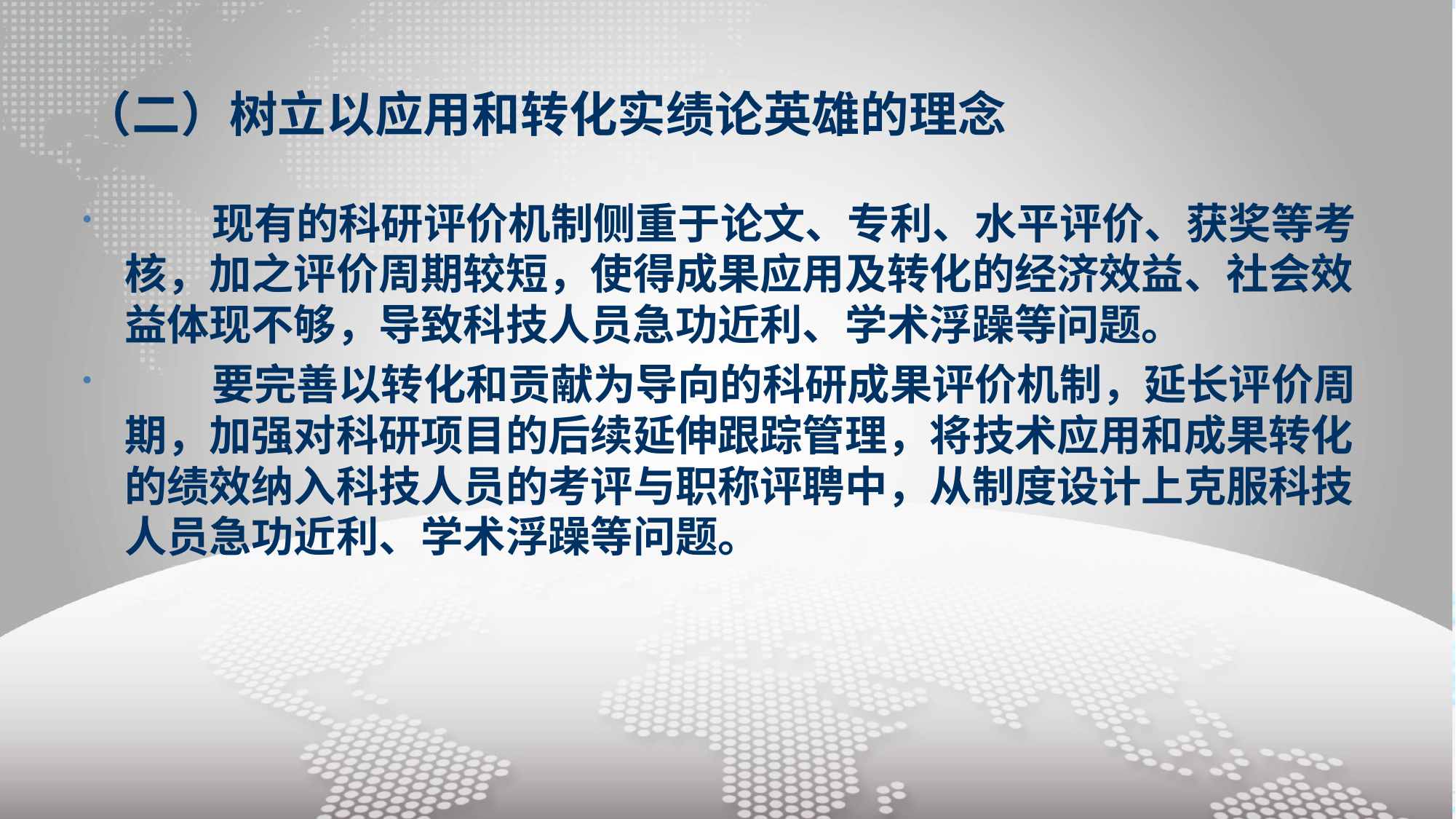

# （二）树立以应用和转化实绩论英雄的理念
        现有的科研评价机制侧重于论文、专利、水平评价、获奖等考核，加之评价周期较短，使得成果应用及转化的经济效益、社会效益体现不够，导致科技人员急功近利、学术浮躁等问题。
        要完善以转化和贡献为导向的科研成果评价机制，延长评价周期，加强对科研项目的后续延伸跟踪管理，将技术应用和成果转化的绩效纳入科技人员的考评与职称评聘中，从制度设计上克服科技人员急功近利、学术浮躁等问题。